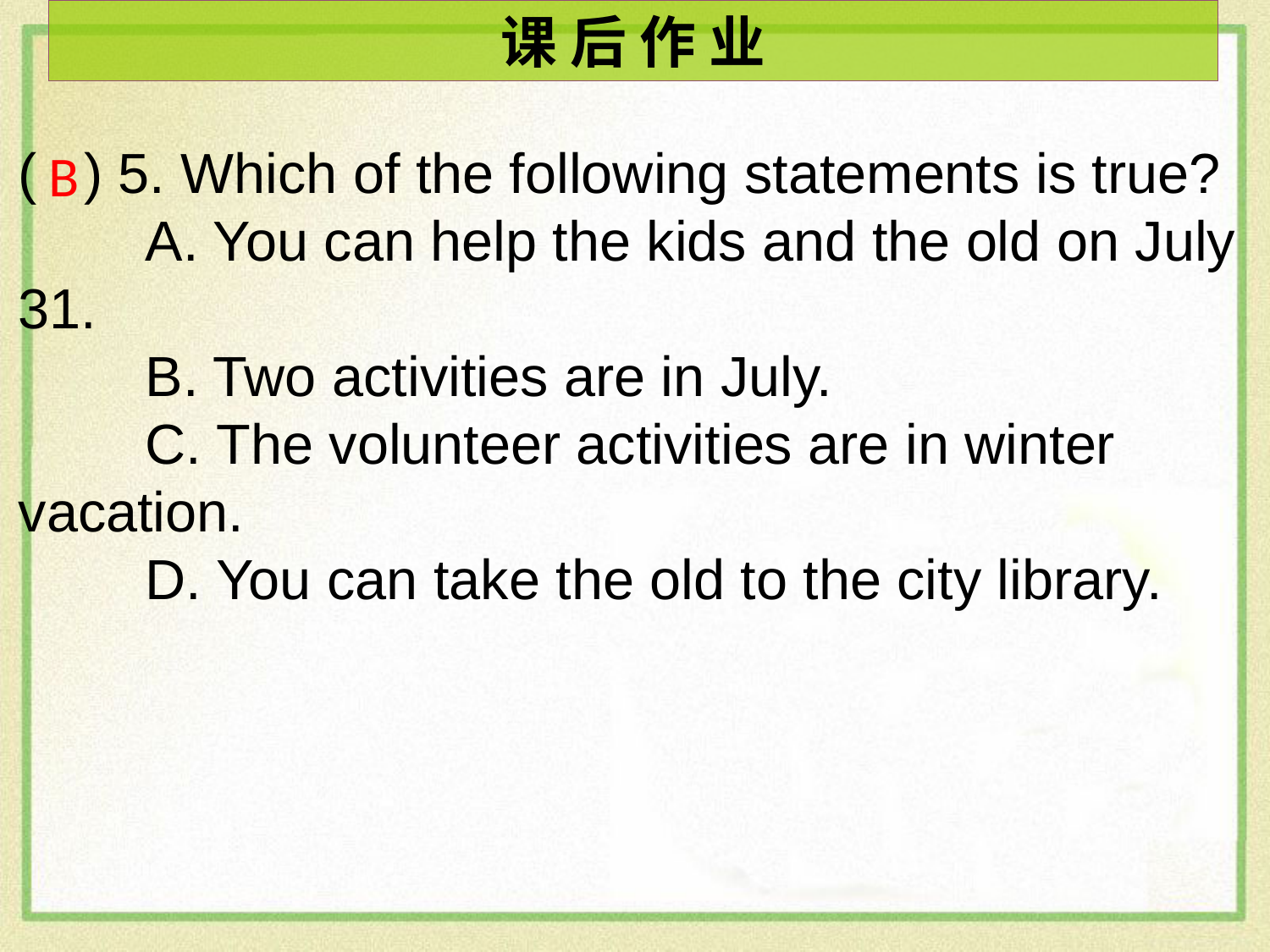

课 后 作 业
(   ) 5. Which of the following statements is true?
	A. You can help the kids and the old on July 31.
	B. Two activities are in July.
	C. The volunteer activities are in winter vacation.
	D. You can take the old to the city library.
B